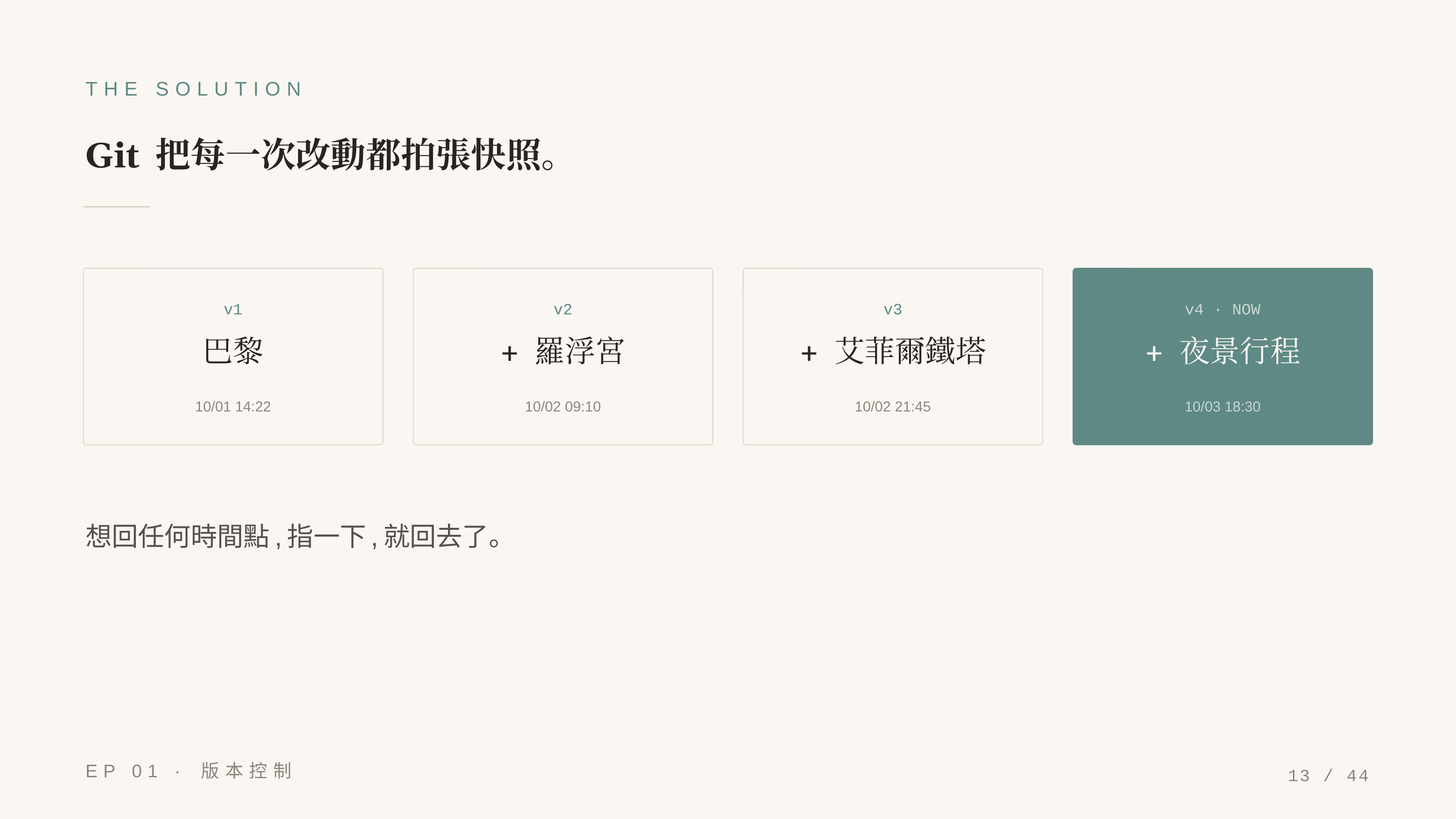

THE SOLUTION
Git 把每一次改動都拍張快照。

v1
v2
v3
v4 · NOW
巴黎
+ 羅浮宮
+ 艾菲爾鐵塔
+ 夜景行程
10/01 14:22
10/02 09:10
10/02 21:45
10/03 18:30
想回任何時間點,指一下,就回去了。
EP 01 · 版本控制
13 / 44